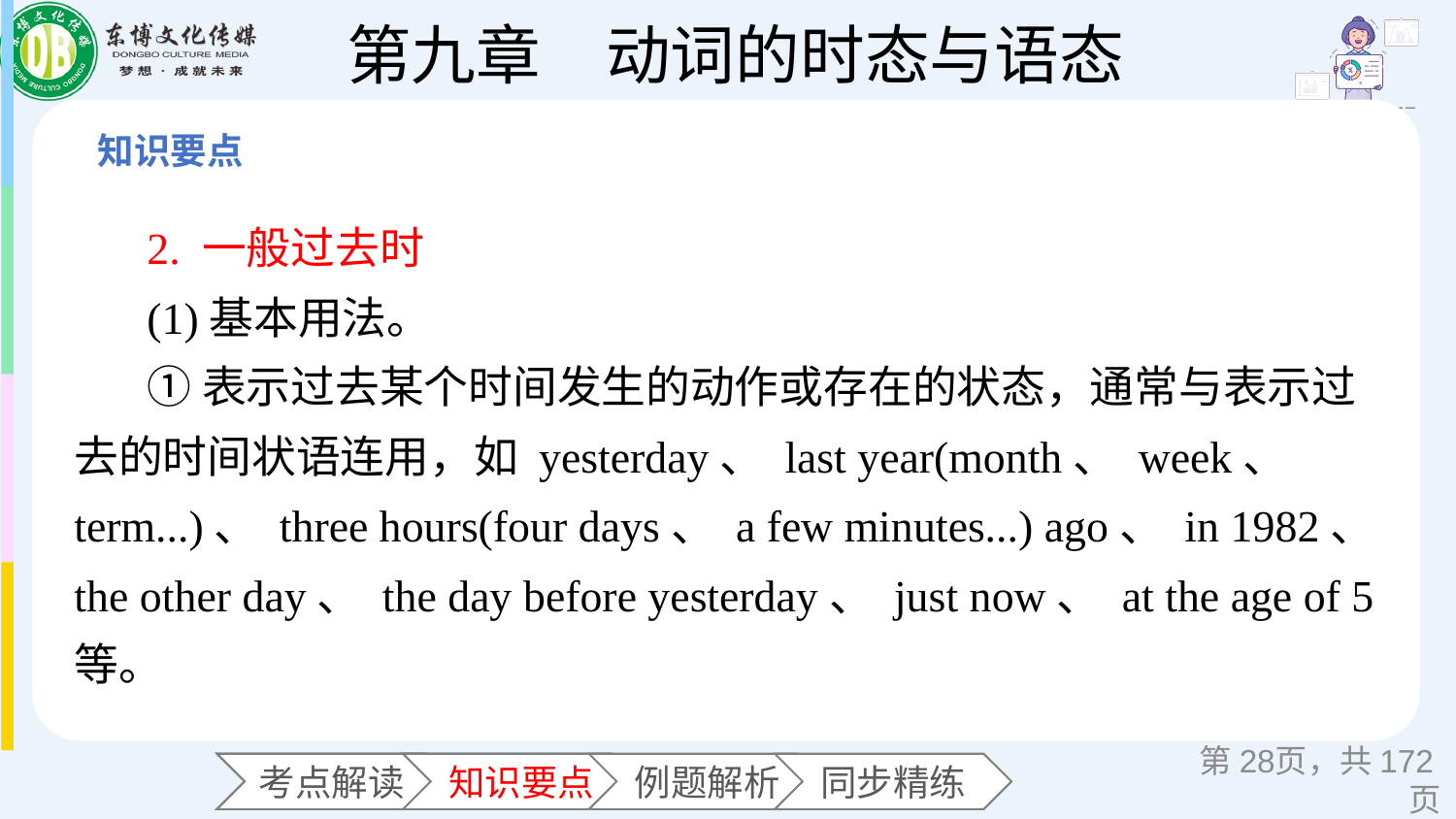

2. 一般过去时
(1)基本用法。
①表示过去某个时间发生的动作或存在的状态，通常与表示过去的时间状语连用，如 yesterday、 last year(month、 week、 term...)、 three hours(four days、 a few minutes...) ago、 in 1982、 the other day、 the day before yesterday、 just now、 at the age of 5等。
第28页，共172页